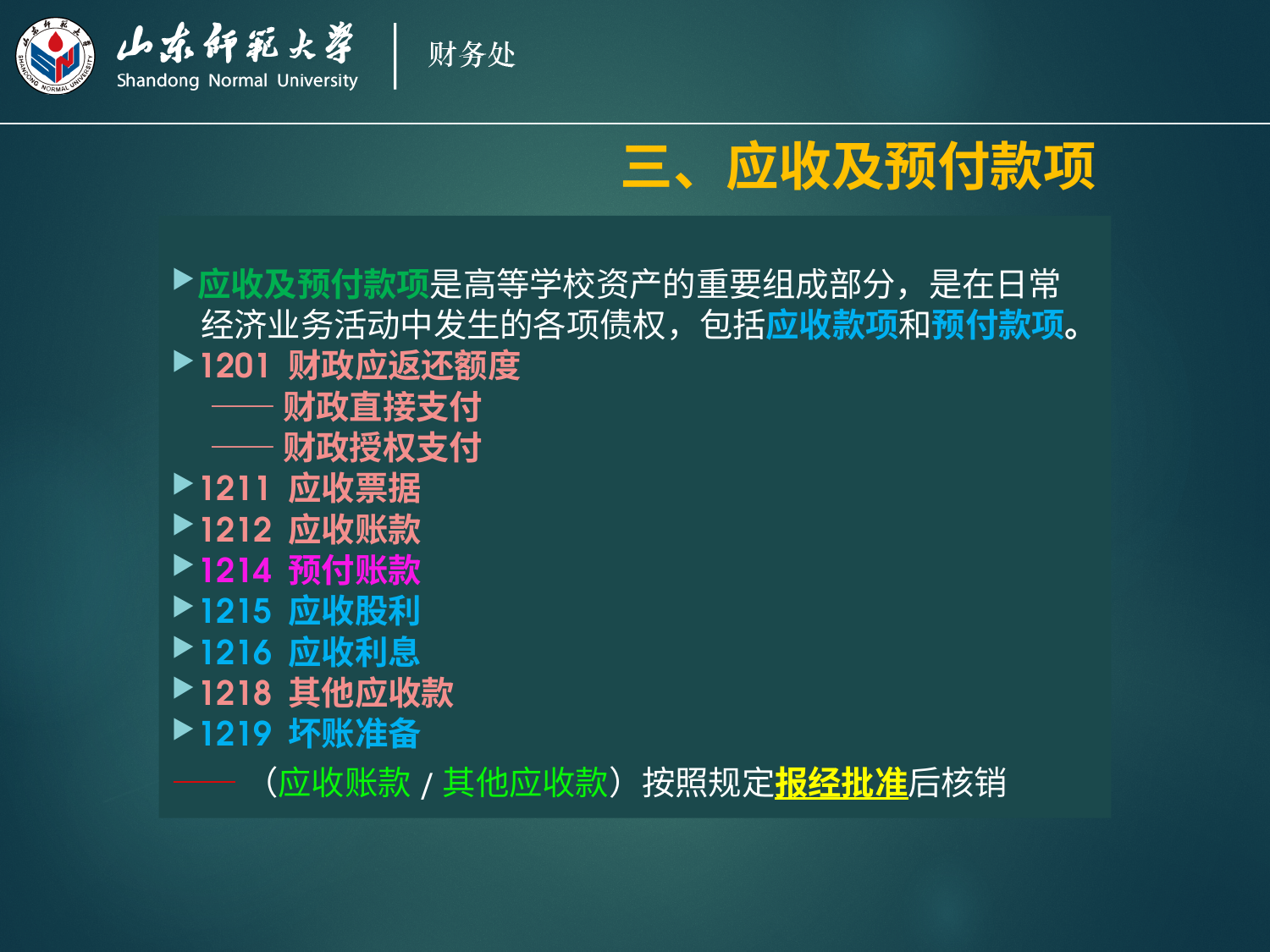

# 三、应收及预付款项

应收及预付款项是高等学校资产的重要组成部分，是在日常
   经济业务活动中发生的各项债权，包括应收款项和预付款项。
1201 财政应返还额度
     ——财政直接支付
     ——财政授权支付
1211 应收票据
1212 应收账款
1214 预付账款
1215 应收股利
1216 应收利息
1218 其他应收款
1219 坏账准备
——（应收账款/其他应收款）按照规定报经批准后核销